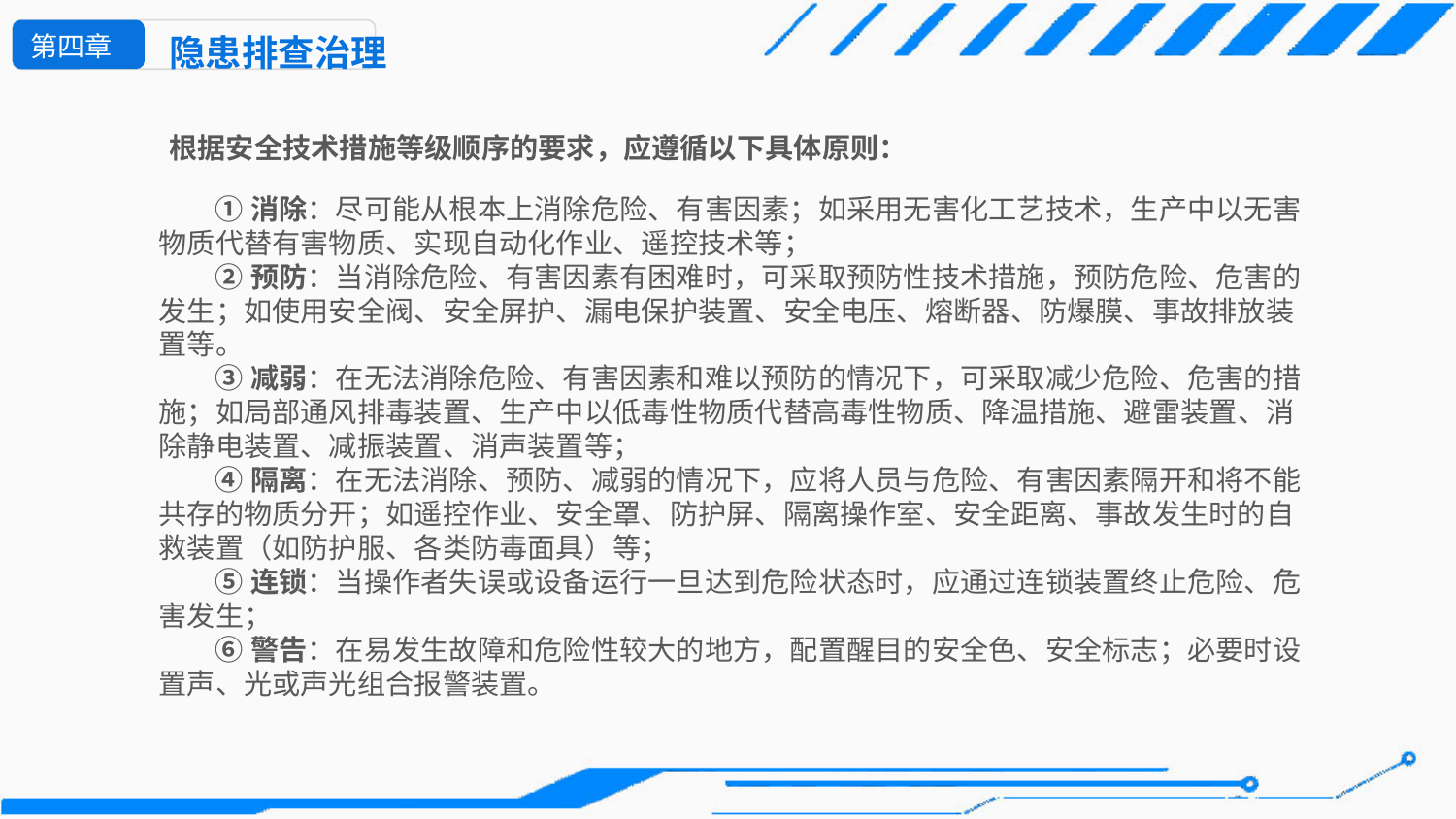

第四章
隐患排查治理
根据安全技术措施等级顺序的要求，应遵循以下具体原则：
①消除：尽可能从根本上消除危险、有害因素；如采用无害化工艺技术，生产中以无害物质代替有害物质、实现自动化作业、遥控技术等；
②预防：当消除危险、有害因素有困难时，可采取预防性技术措施，预防危险、危害的发生；如使用安全阀、安全屏护、漏电保护装置、安全电压、熔断器、防爆膜、事故排放装置等。
③减弱：在无法消除危险、有害因素和难以预防的情况下，可采取减少危险、危害的措施；如局部通风排毒装置、生产中以低毒性物质代替高毒性物质、降温措施、避雷装置、消除静电装置、减振装置、消声装置等；
④隔离：在无法消除、预防、减弱的情况下，应将人员与危险、有害因素隔开和将不能共存的物质分开；如遥控作业、安全罩、防护屏、隔离操作室、安全距离、事故发生时的自救装置（如防护服、各类防毒面具）等；
⑤连锁：当操作者失误或设备运行一旦达到危险状态时，应通过连锁装置终止危险、危害发生；
⑥警告：在易发生故障和危险性较大的地方，配置醒目的安全色、安全标志；必要时设置声、光或声光组合报警装置。